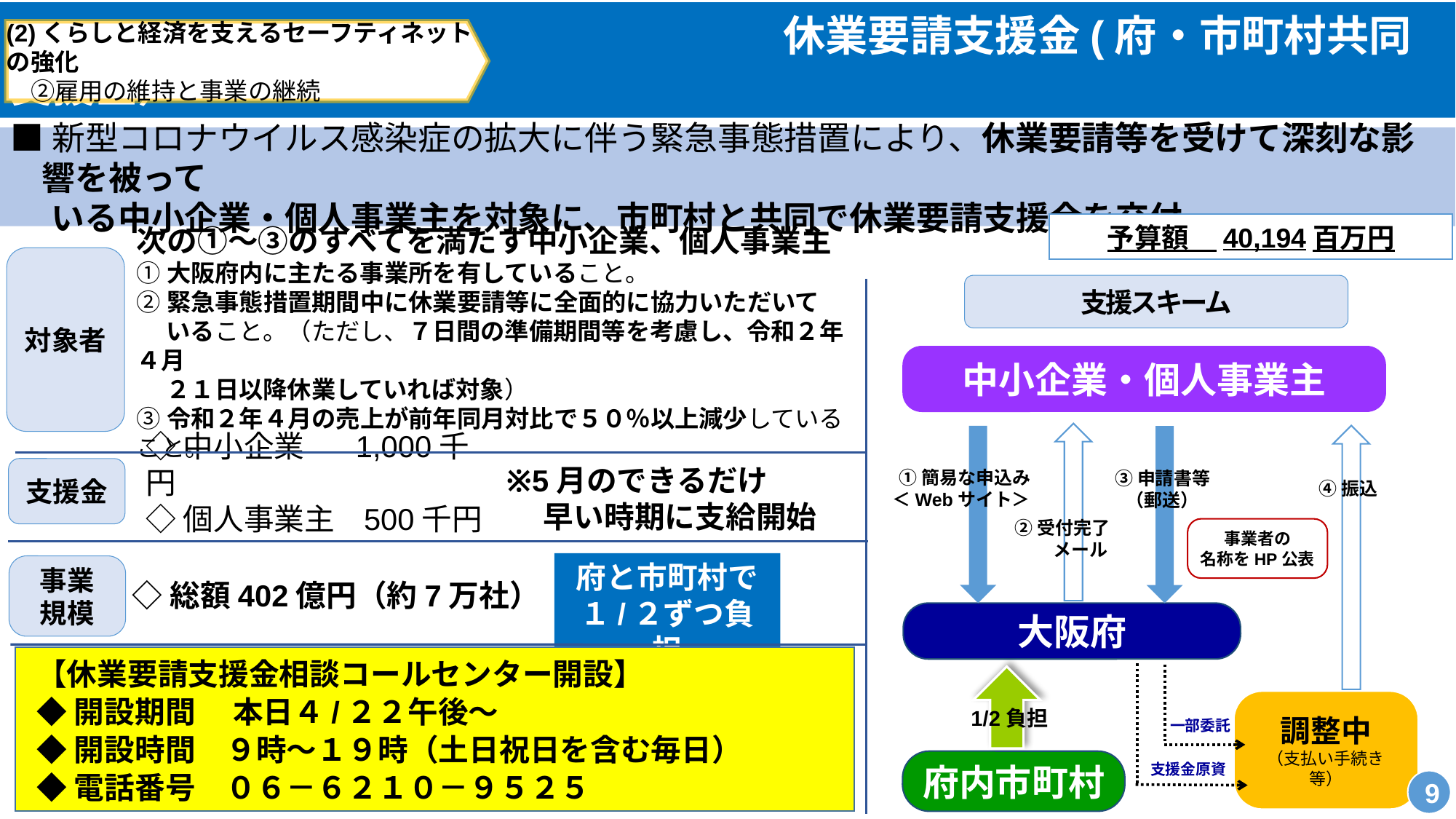

休業要請支援金(府・市町村共同支援金）
(2)くらしと経済を支えるセーフティネットの強化
　②雇用の維持と事業の継続
■新型コロナウイルス感染症の拡大に伴う緊急事態措置により、休業要請等を受けて深刻な影響を被って
　 いる中小企業・個人事業主を対象に、市町村と共同で休業要請支援金を交付。
予算額　40,194百万円
次の①～➂のすべてを満たす中小企業、個人事業主
①大阪府内に主たる事業所を有していること。
②緊急事態措置期間中に休業要請等に全面的に協力いただいて
　 いること。（ただし、７日間の準備期間等を考慮し、令和２年４月
　 ２１日以降休業していれば対象）
③令和２年４月の売上が前年同月対比で５０％以上減少していること。
対象者
支援スキーム
中小企業・個人事業主

◇中小企業　  1,000千円
◇個人事業主   	500千円
※5月のできるだけ
　 早い時期に支給開始
支援金
①簡易な申込み
      ＜Webサイト＞
③申請書等
（郵送）
④振込
②受付完了
　　メール
事業者の
名称をHP公表
◇総額402億円（約7万社）
府と市町村で
１/２ずつ負担
事業
規模
大阪府
【休業要請支援金相談コールセンター開設】
◆開設期間　 本日４/２２午後～
◆開設時間　９時～１９時（土日祝日を含む毎日）
◆電話番号　０６－６２１０－９５２５

調整中
（支払い手続き等）
1/2負担
一部委託
府内市町村
支援金原資
9